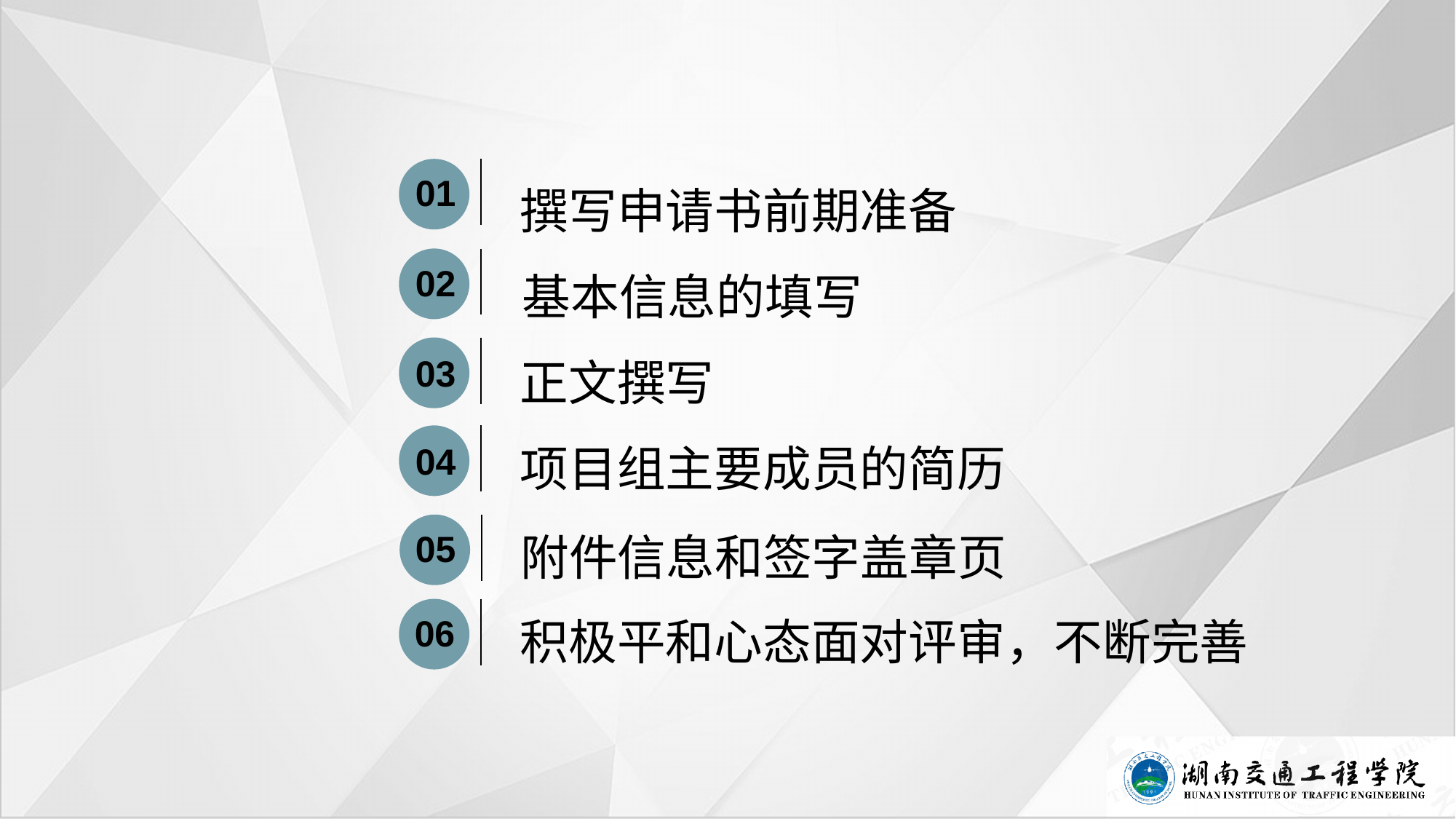

01
撰写申请书前期准备

02
基本信息的填写

03
正文撰写

04
项目组主要成员的简历

05
附件信息和签字盖章页

06
积极平和心态面对评审，不断完善